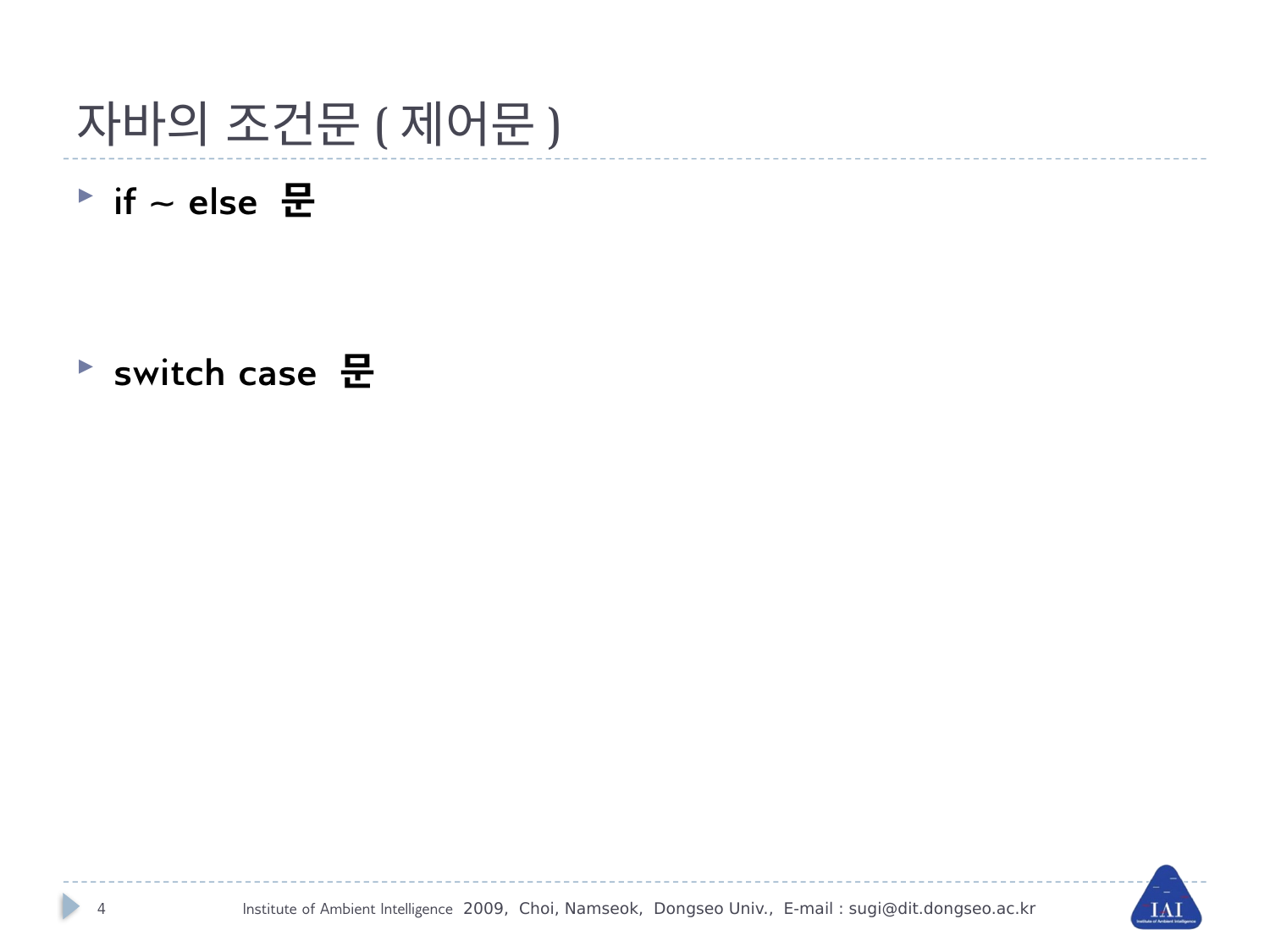

# 자바의 조건문(제어문)
if ~ else 문

switch case 문